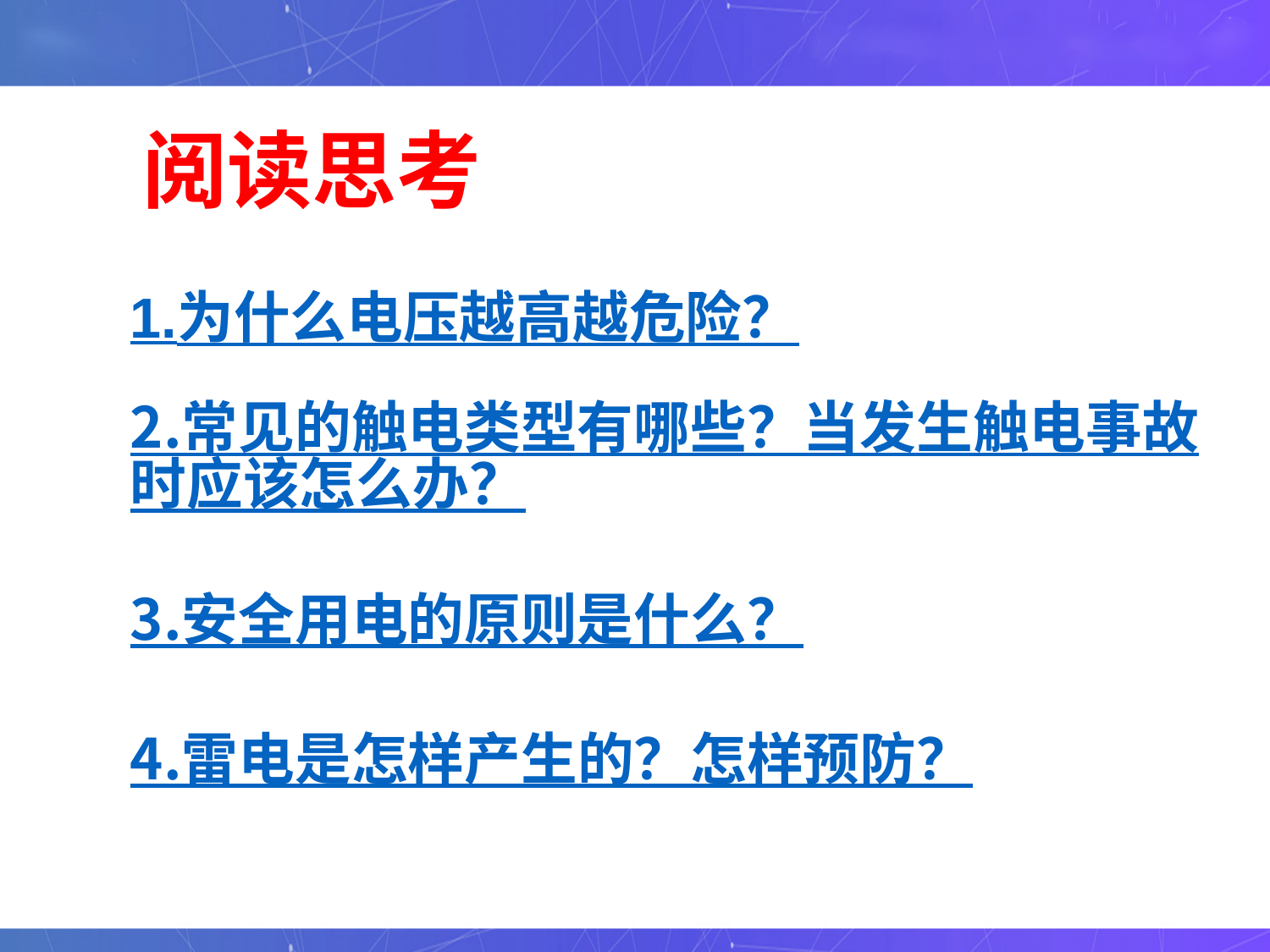

阅读思考
1.为什么电压越高越危险？
2.常见的触电类型有哪些？当发生触电事故时应该怎么办？
3.安全用电的原则是什么？
4.雷电是怎样产生的？怎样预防？